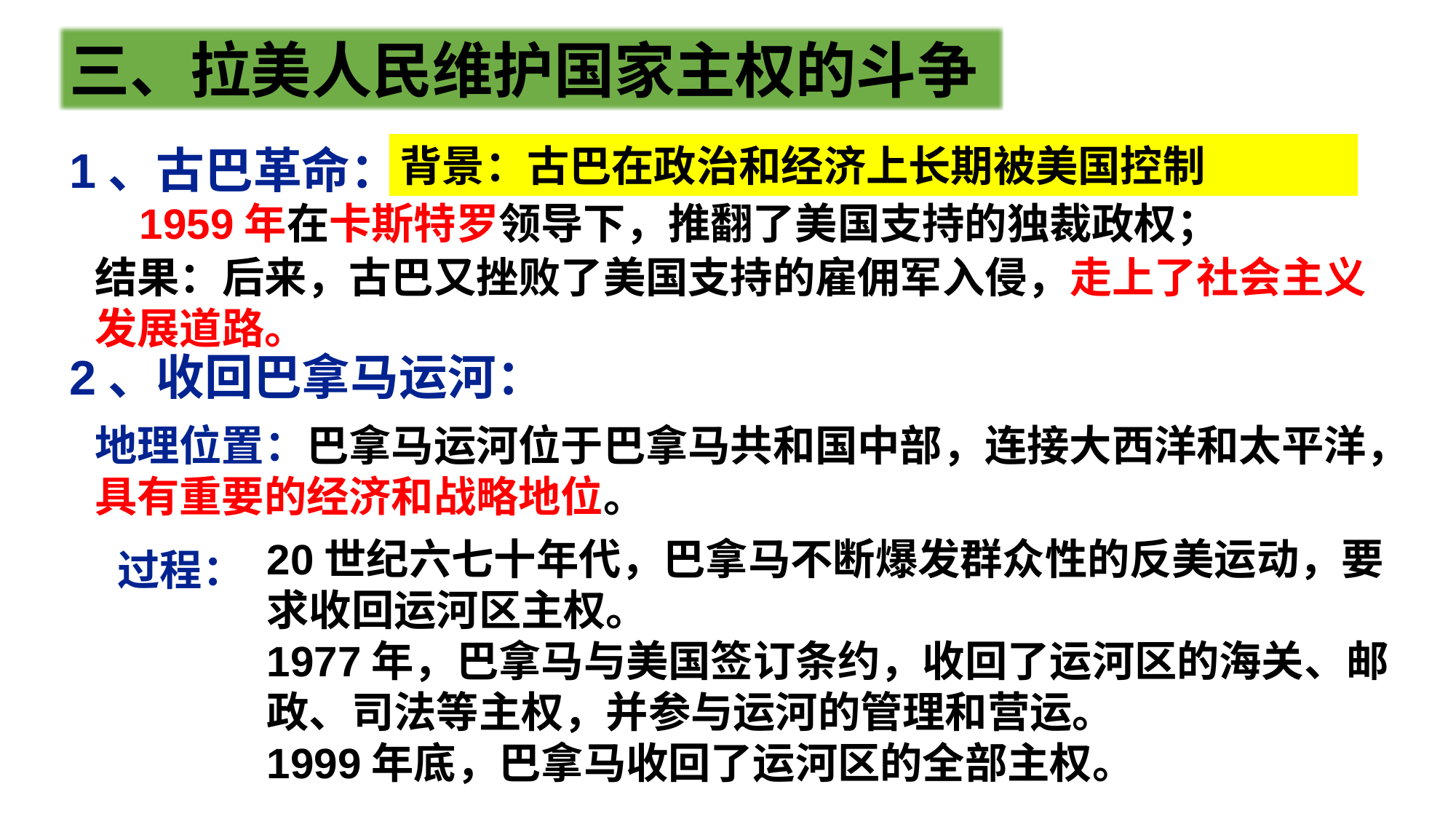

三、拉美人民维护国家主权的斗争
1、古巴革命：

2、收回巴拿马运河：
背景：古巴在政治和经济上长期被美国控制
1959年在卡斯特罗领导下，推翻了美国支持的独裁政权；
结果：后来，古巴又挫败了美国支持的雇佣军入侵，走上了社会主义发展道路。
地理位置：巴拿马运河位于巴拿马共和国中部，连接大西洋和太平洋，具有重要的经济和战略地位。
20世纪六七十年代，巴拿马不断爆发群众性的反美运动，要求收回运河区主权。
1977年，巴拿马与美国签订条约，收回了运河区的海关、邮政、司法等主权，并参与运河的管理和营运。
1999年底，巴拿马收回了运河区的全部主权。
过程：